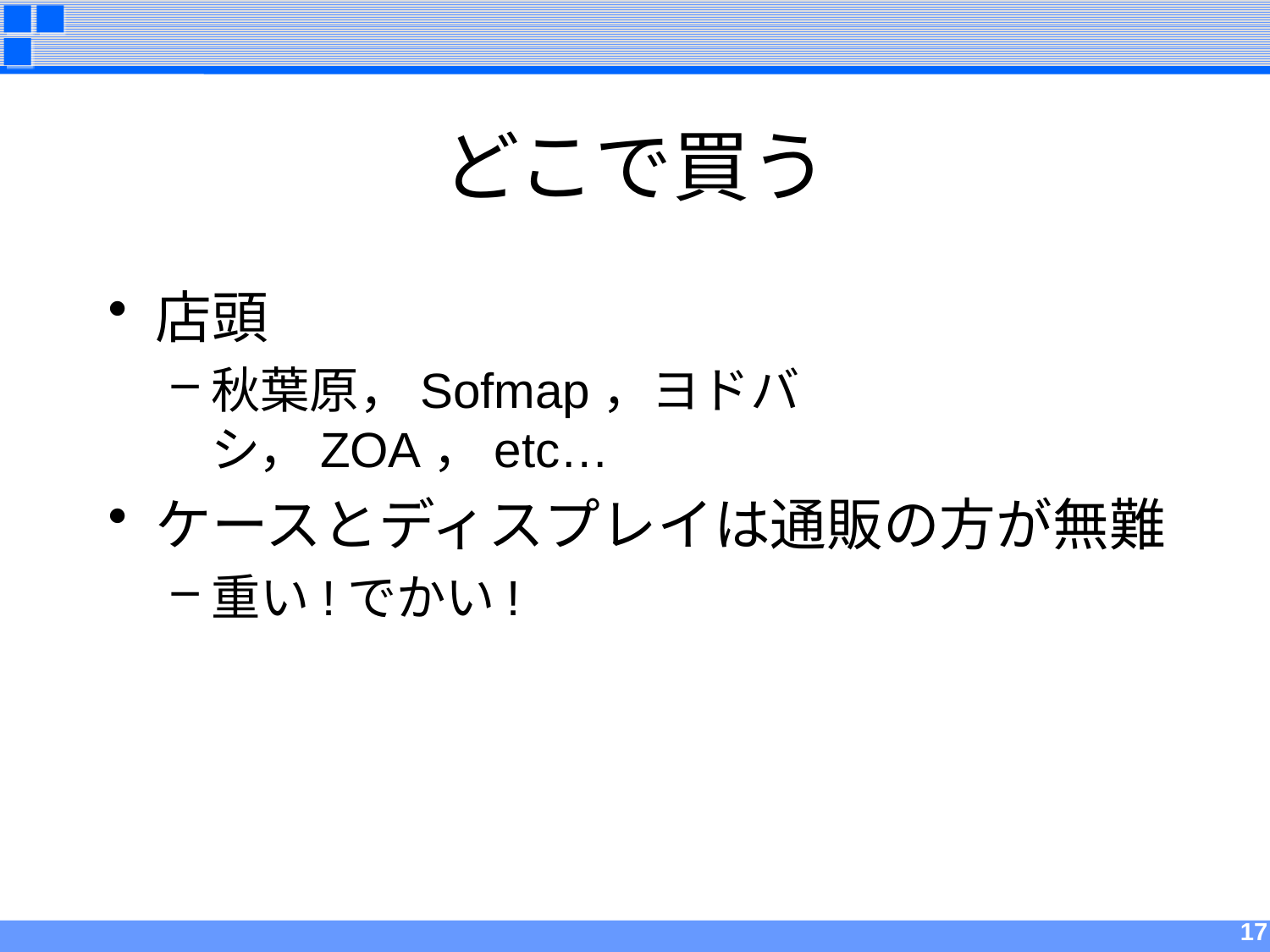

# どこで買う
店頭
秋葉原，Sofmap，ヨドバシ，ZOA，etc…
ケースとディスプレイは通販の方が無難
重い!でかい!
17